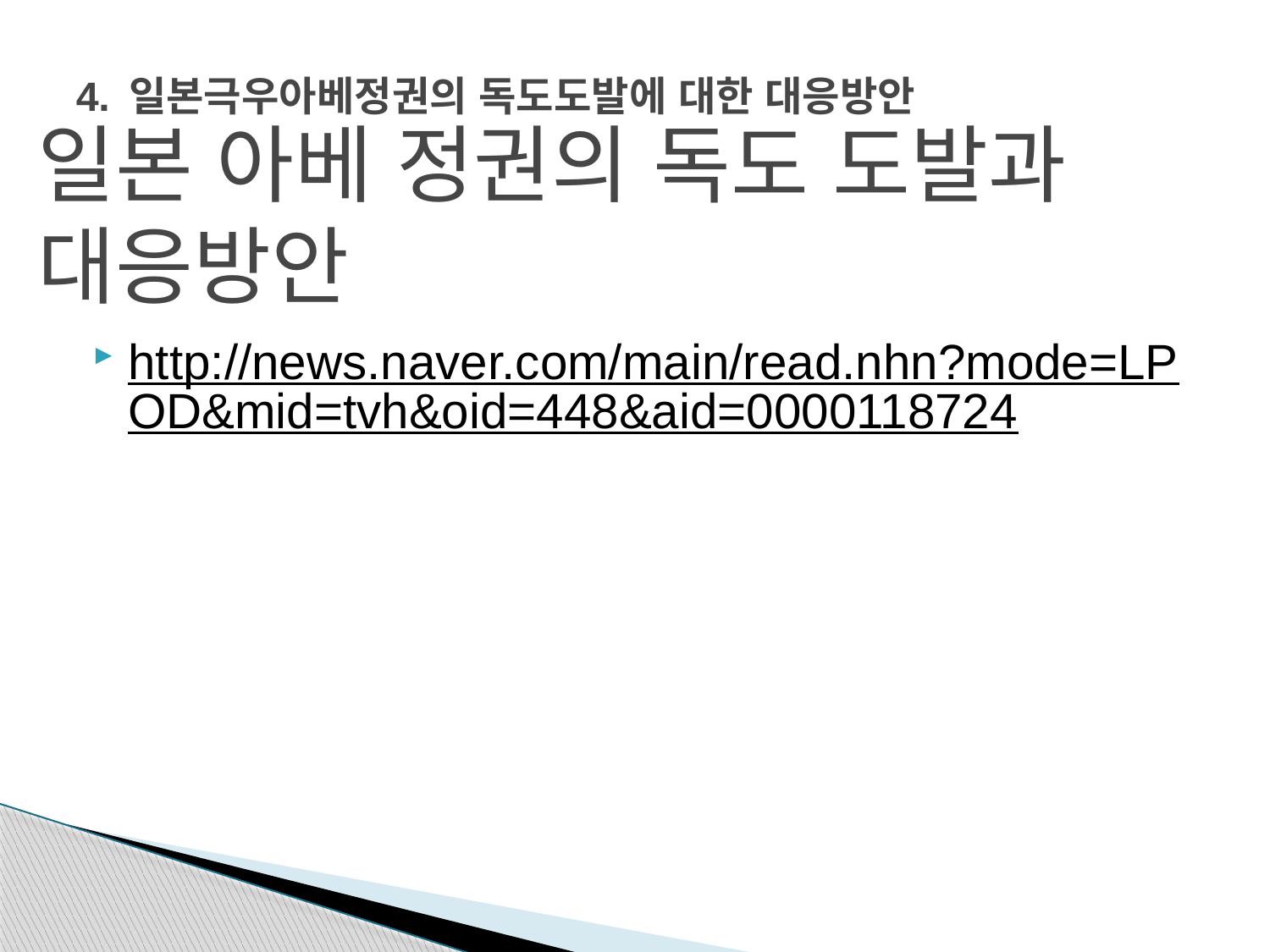

# 4. 일본극우아베정권의 독도도발에 대한 대응방안
일본 아베 정권의 독도 도발과 대응방안
http://news.naver.com/main/read.nhn?mode=LPOD&mid=tvh&oid=448&aid=0000118724